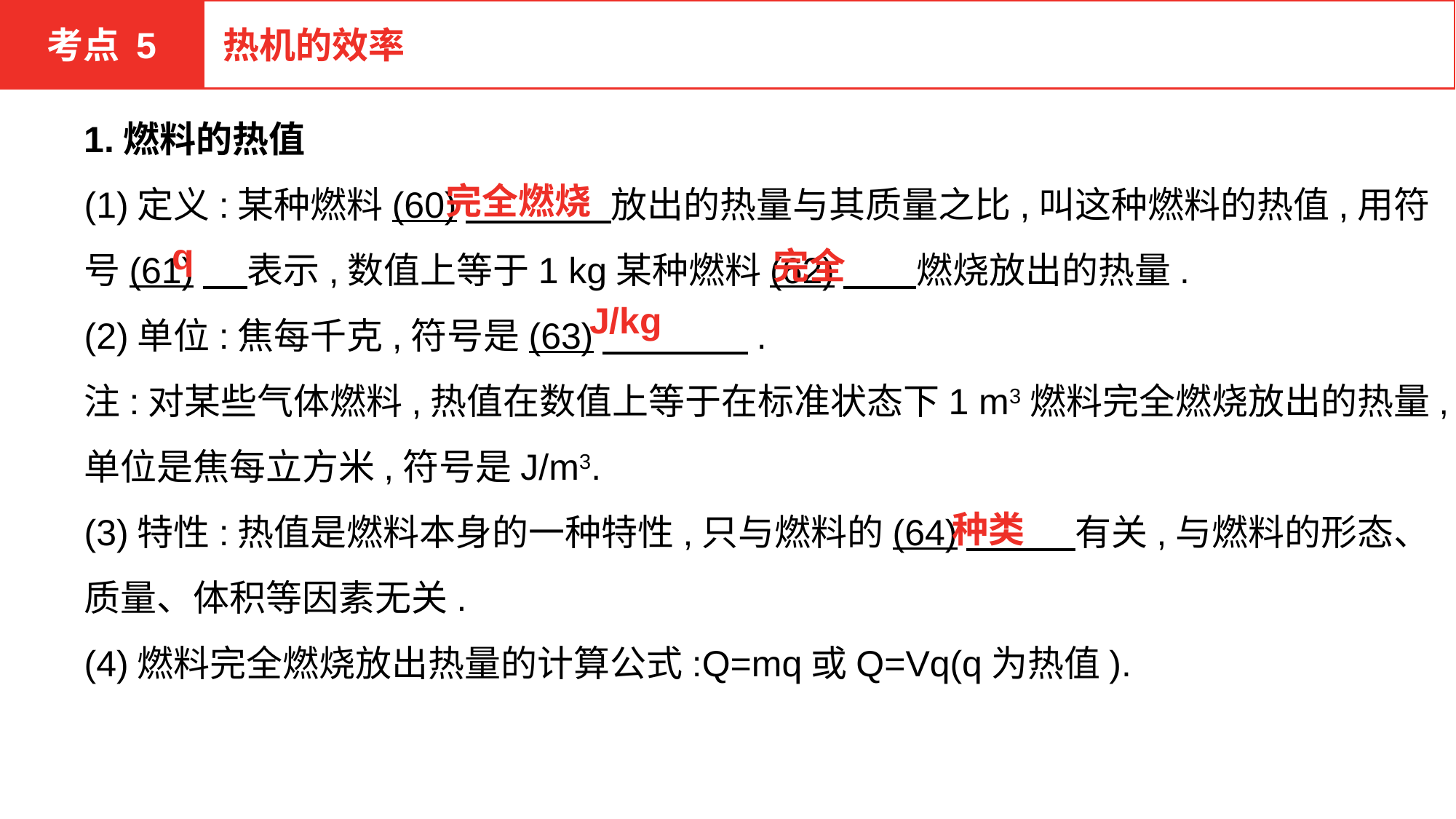

考点 5
热机的效率
1.燃料的热值
(1)定义:某种燃料(60)　　　　放出的热量与其质量之比,叫这种燃料的热值,用符号(61)　 表示,数值上等于1 kg某种燃料(62)　　燃烧放出的热量.
(2)单位:焦每千克,符号是(63)　　　　.
注:对某些气体燃料,热值在数值上等于在标准状态下1 m3燃料完全燃烧放出的热量,单位是焦每立方米,符号是J/m3.
(3)特性:热值是燃料本身的一种特性,只与燃料的(64)　　　有关,与燃料的形态、质量、体积等因素无关.
(4)燃料完全燃烧放出热量的计算公式:Q=mq或Q=Vq(q为热值).
完全燃烧
q
完全
J/kg
种类